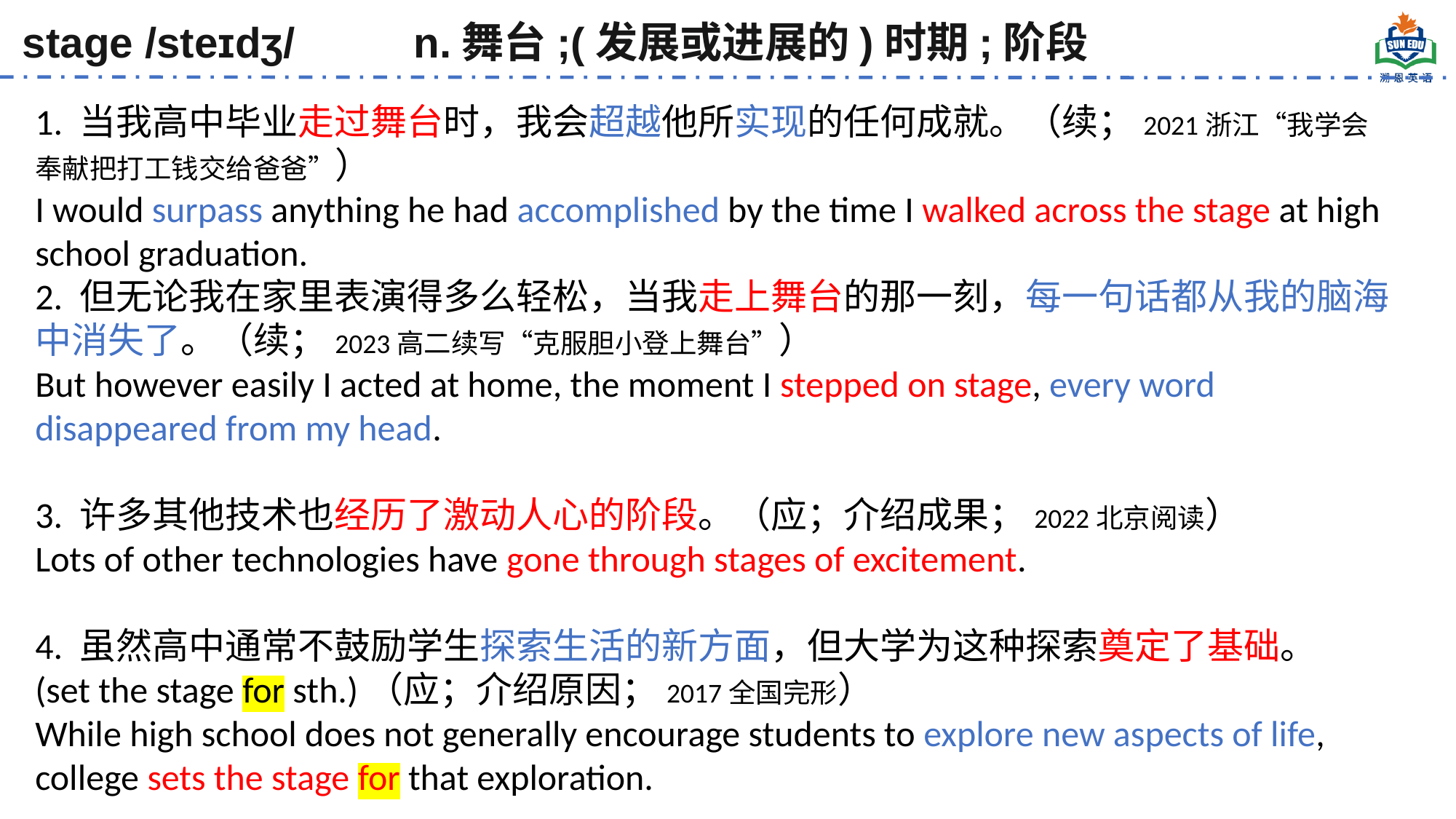

stage /steɪdʒ/          n.舞台;(发展或进展的)时期;阶段
1. 当我高中毕业走过舞台时，我会超越他所实现的任何成就。（续；2021浙江“我学会奉献把打工钱交给爸爸”）
I would surpass anything he had accomplished by the time I walked across the stage at high school graduation.
2. 但无论我在家里表演得多么轻松，当我走上舞台的那一刻，每一句话都从我的脑海中消失了。（续；2023高二续写“克服胆小登上舞台”）
But however easily I acted at home, the moment I stepped on stage, every word disappeared from my head.

3. 许多其他技术也经历了激动人心的阶段。（应；介绍成果；2022北京阅读）
Lots of other technologies have gone through stages of excitement.

4. 虽然高中通常不鼓励学生探索生活的新方面，但大学为这种探索奠定了基础。
(set the stage for sth.)（应；介绍原因；2017全国完形）
While high school does not generally encourage students to explore new aspects of life, college sets the stage for that exploration.